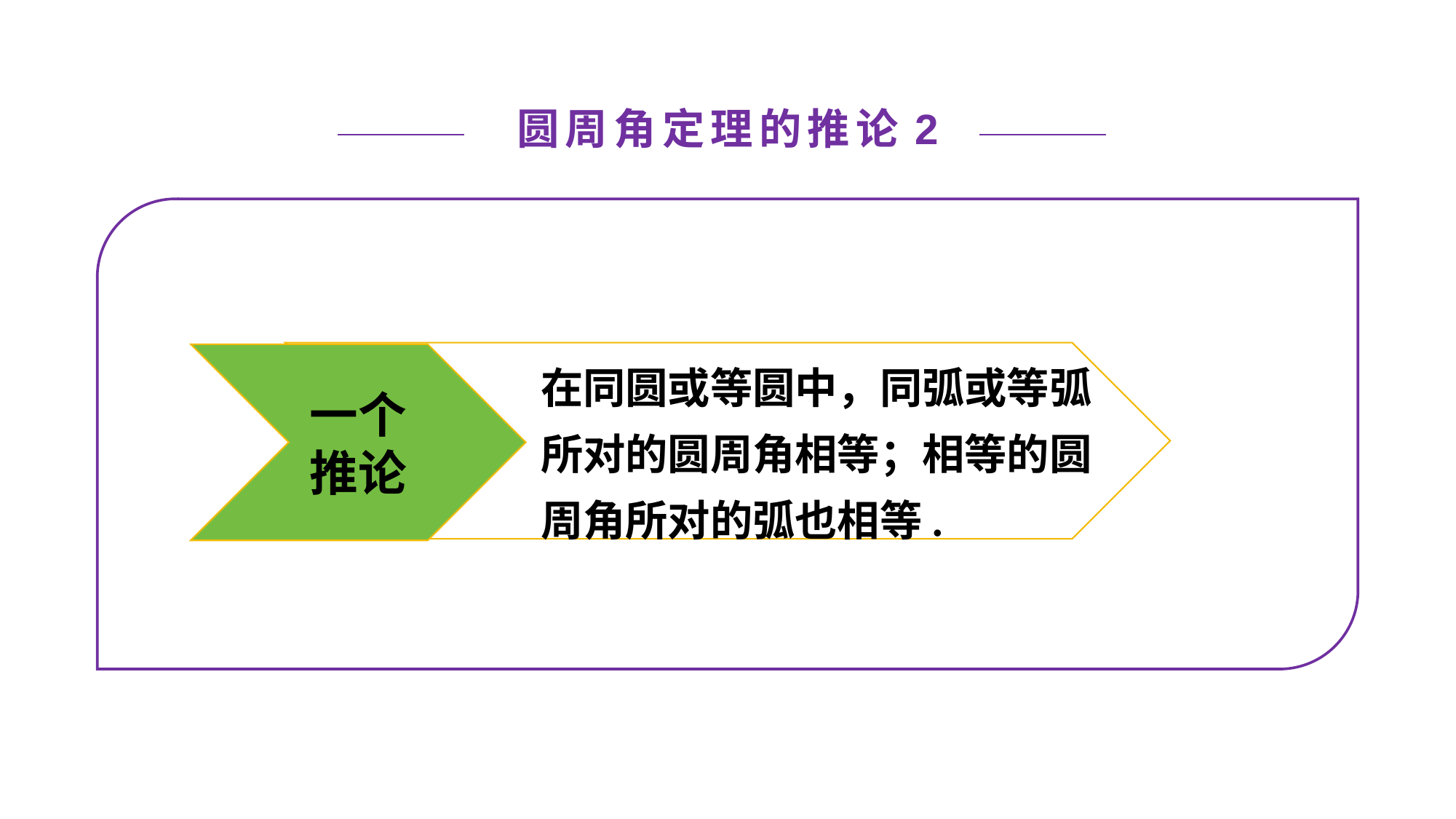

圆周角定理的推论2

在同圆或等圆中，同弧或等弧所对的圆周角相等；相等的圆周角所对的弧也相等.

一个推论